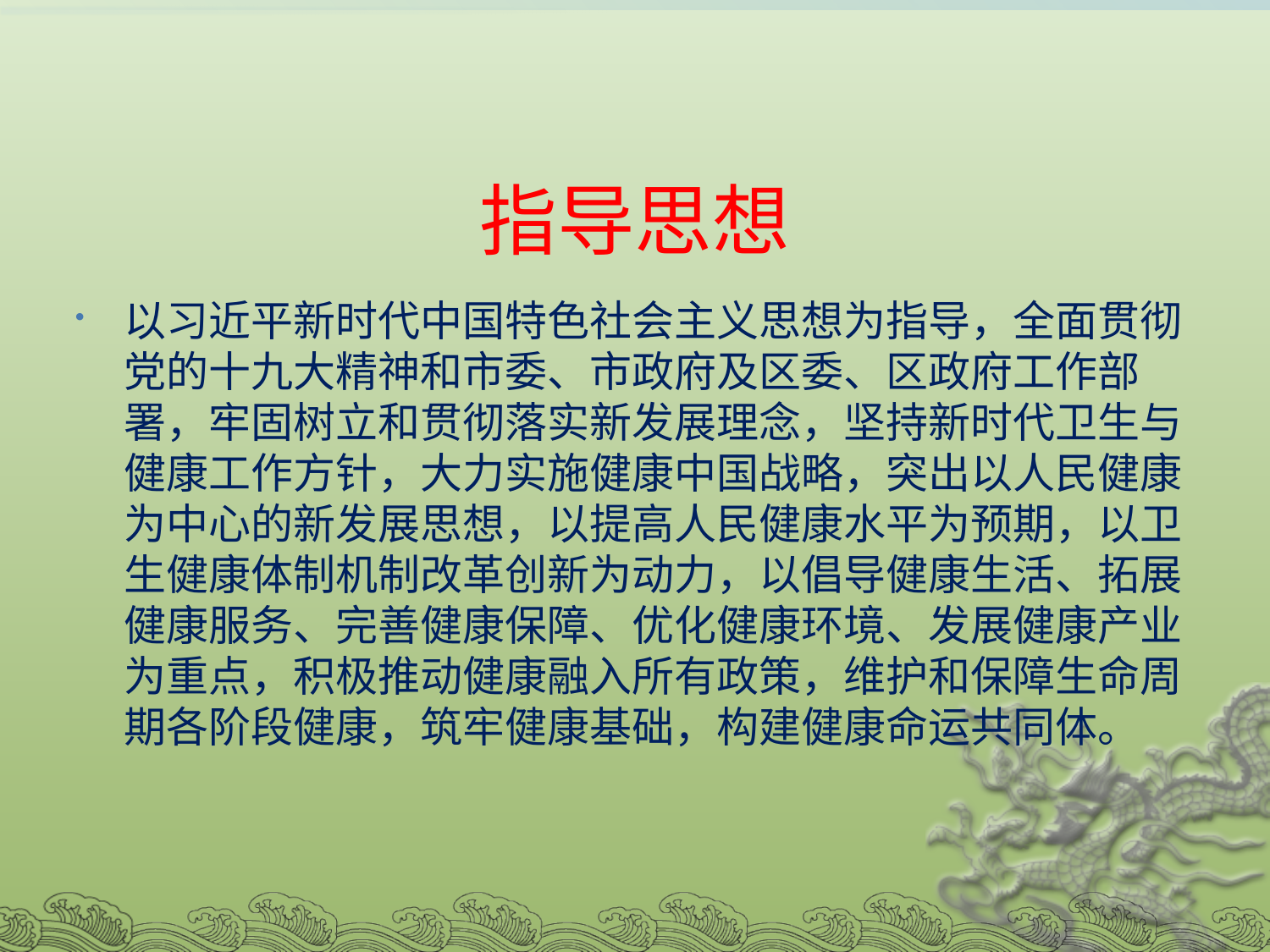

# 指导思想
以习近平新时代中国特色社会主义思想为指导，全面贯彻党的十九大精神和市委、市政府及区委、区政府工作部署，牢固树立和贯彻落实新发展理念，坚持新时代卫生与健康工作方针，大力实施健康中国战略，突出以人民健康为中心的新发展思想，以提高人民健康水平为预期，以卫生健康体制机制改革创新为动力，以倡导健康生活、拓展健康服务、完善健康保障、优化健康环境、发展健康产业为重点，积极推动健康融入所有政策，维护和保障生命周期各阶段健康，筑牢健康基础，构建健康命运共同体。